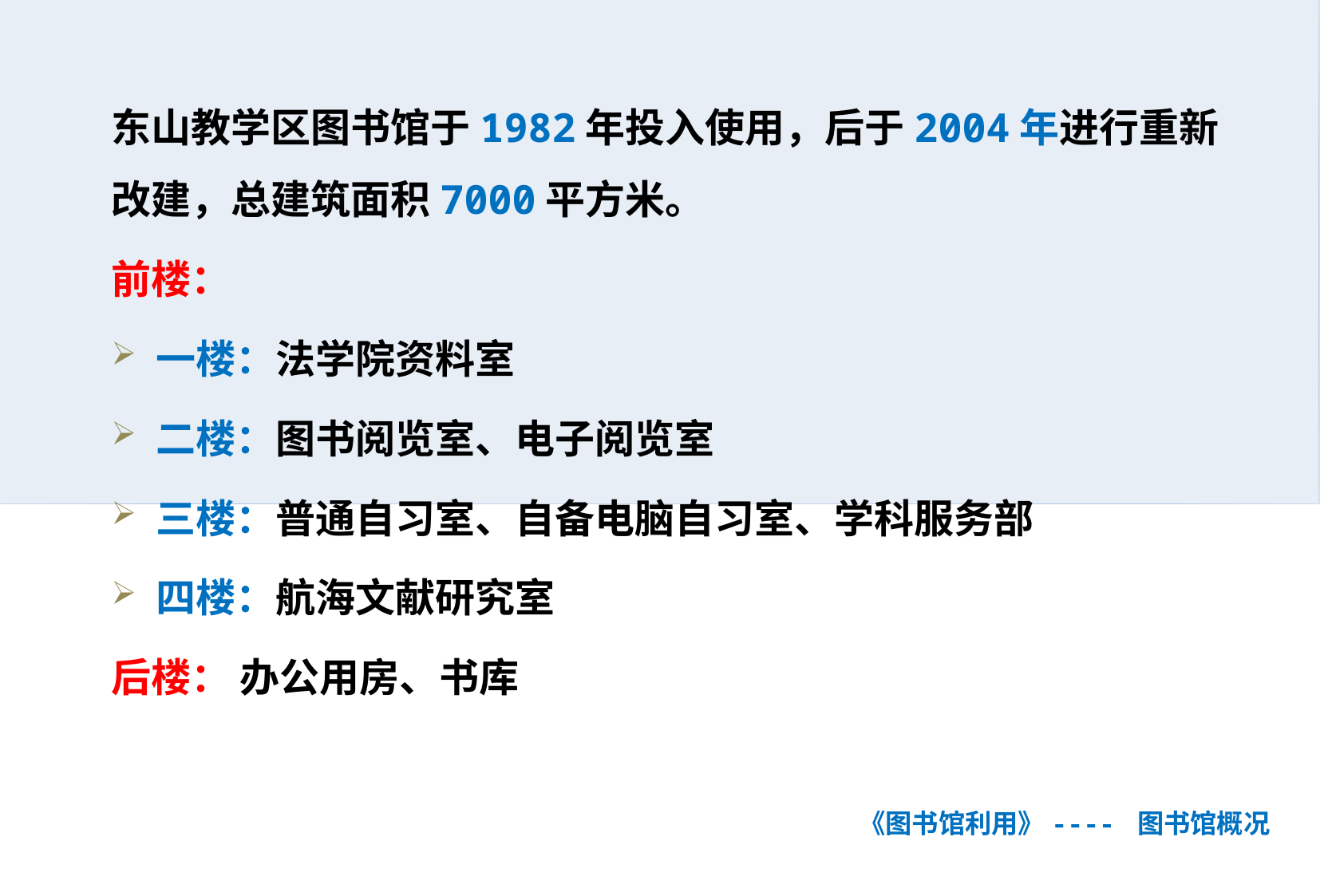

东山教学区图书馆于1982年投入使用，后于2004年进行重新改建，总建筑面积7000平方米。
前楼：
一楼：法学院资料室
二楼：图书阅览室、电子阅览室
三楼：普通自习室、自备电脑自习室、学科服务部
四楼：航海文献研究室
后楼： 办公用房、书库

《图书馆利用》---- 图书馆概况